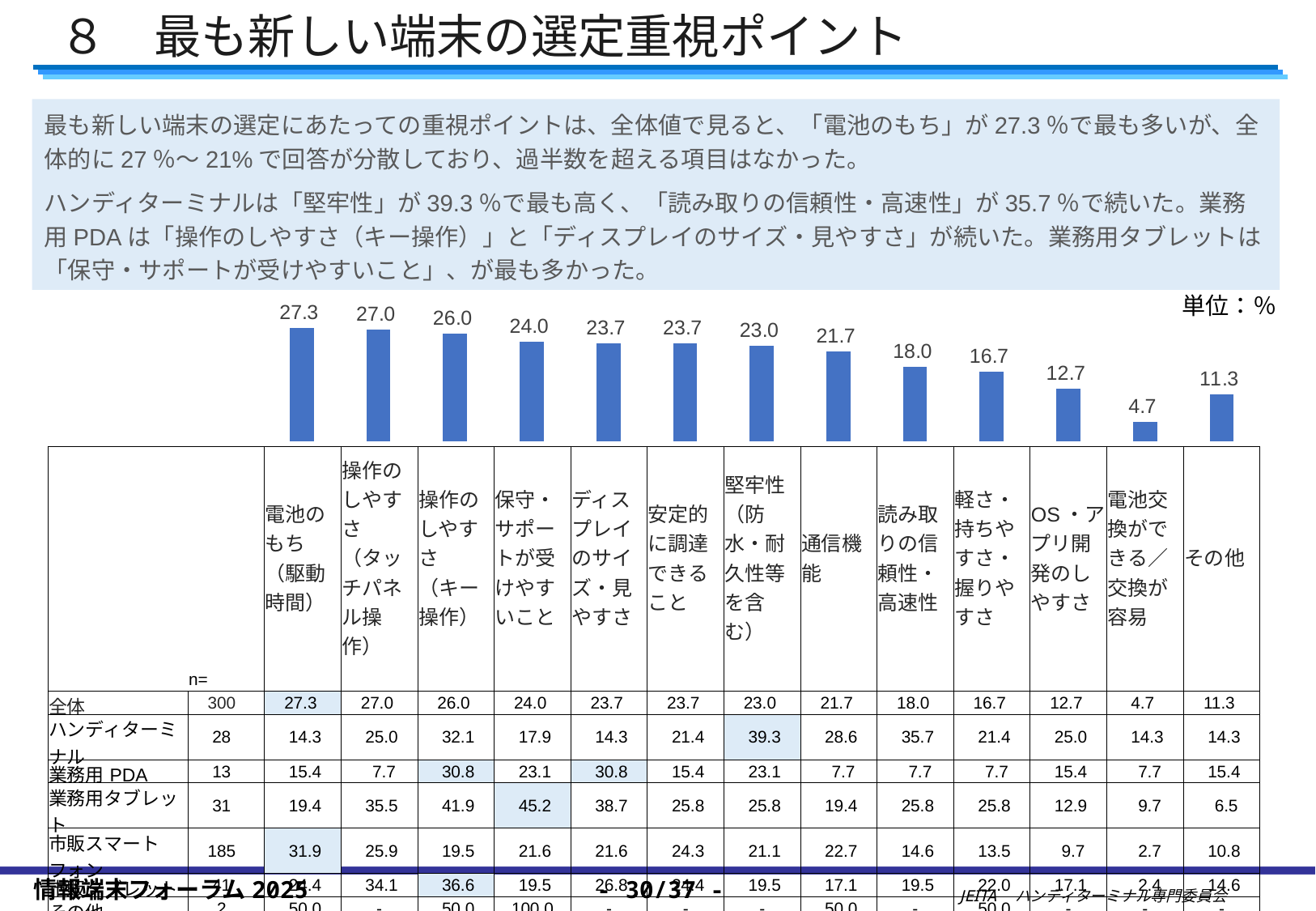

８　最も新しい端末の選定重視ポイント
最も新しい端末の選定にあたっての重視ポイントは、全体値で⾒ると、「電池のもち」が27.3％で最も多いが、全体的に27％～21%で回答が分散しており、過半数を超える項目はなかった。
ハンディターミナルは「堅牢性」が39.3％で最も高く、「読み取りの信頼性・高速性」が35.7％で続いた。業務用PDAは「操作のしやすさ（キー操作）」と「ディスプレイのサイズ・見やすさ」が続いた。業務用タブレットは「保守・サポートが受けやすいこと」、が最も多かった。
単位：％

### Chart

| Category |  |
|---|---|
|  |  | 電池のもち（駆動時間） | 操作のしやすさ（タッチパネル操作） | 操作のしやすさ（キー操作） | 保守・サポートが受けやすいこと | ディスプレイのサイズ・見やすさ | 安定的に調達できること | 堅牢性（防水・耐久性等を含む） | 通信機能 | 読み取りの信頼性・高速性 | 軽さ・持ちやすさ・握りやすさ | OS・アプリ開発のしやすさ | 電池交換ができる／交換が容易 | その他 |
| --- | --- | --- | --- | --- | --- | --- | --- | --- | --- | --- | --- | --- | --- | --- |
|  | n= |  |  |  |  |  |  |  |  |  |  |  |  |  |
| 全体 | 300 | 27.3 | 27.0 | 26.0 | 24.0 | 23.7 | 23.7 | 23.0 | 21.7 | 18.0 | 16.7 | 12.7 | 4.7 | 11.3 |
| ハンディターミナル | 28 | 14.3 | 25.0 | 32.1 | 17.9 | 14.3 | 21.4 | 39.3 | 28.6 | 35.7 | 21.4 | 25.0 | 14.3 | 14.3 |
| 業務用PDA | 13 | 15.4 | 7.7 | 30.8 | 23.1 | 30.8 | 15.4 | 23.1 | 7.7 | 7.7 | 7.7 | 15.4 | 7.7 | 15.4 |
| 業務用タブレット | 31 | 19.4 | 35.5 | 41.9 | 45.2 | 38.7 | 25.8 | 25.8 | 19.4 | 25.8 | 25.8 | 12.9 | 9.7 | 6.5 |
| 市販スマートフォン | 185 | 31.9 | 25.9 | 19.5 | 21.6 | 21.6 | 24.3 | 21.1 | 22.7 | 14.6 | 13.5 | 9.7 | 2.7 | 10.8 |
| 市販タブレット | 41 | 24.4 | 34.1 | 36.6 | 19.5 | 26.8 | 24.4 | 19.5 | 17.1 | 19.5 | 22.0 | 17.1 | 2.4 | 14.6 |
| その他 | 2 | 50.0 | - | 50.0 | 100.0 | - | - | - | 50.0 | - | 50.0 | - | - | - |